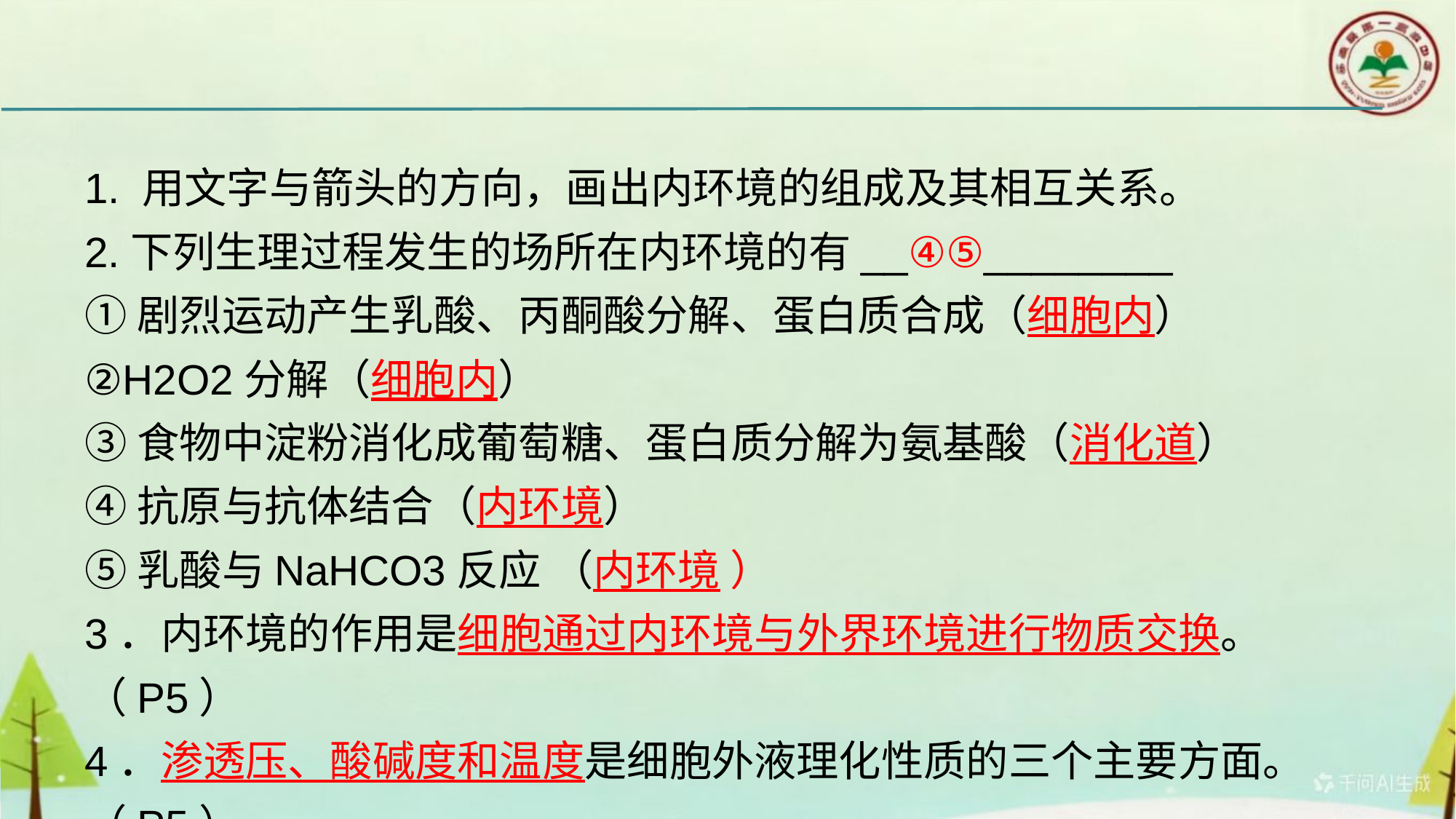

#
1. 用文字与箭头的方向，画出内环境的组成及其相互关系。
2.下列生理过程发生的场所在内环境的有__④⑤________
①剧烈运动产生乳酸、丙酮酸分解、蛋白质合成（细胞内）
②H2O2分解（细胞内）
③食物中淀粉消化成葡萄糖、蛋白质分解为氨基酸（消化道）
④抗原与抗体结合（内环境）
⑤乳酸与NaHCO3反应 （内环境 ）
3．内环境的作用是细胞通过内环境与外界环境进行物质交换。（P5）
4．渗透压、酸碱度和温度是细胞外液理化性质的三个主要方面。（P5）
5．溶液渗透压的大小取决于单位体积溶液中溶质微粒的数目.